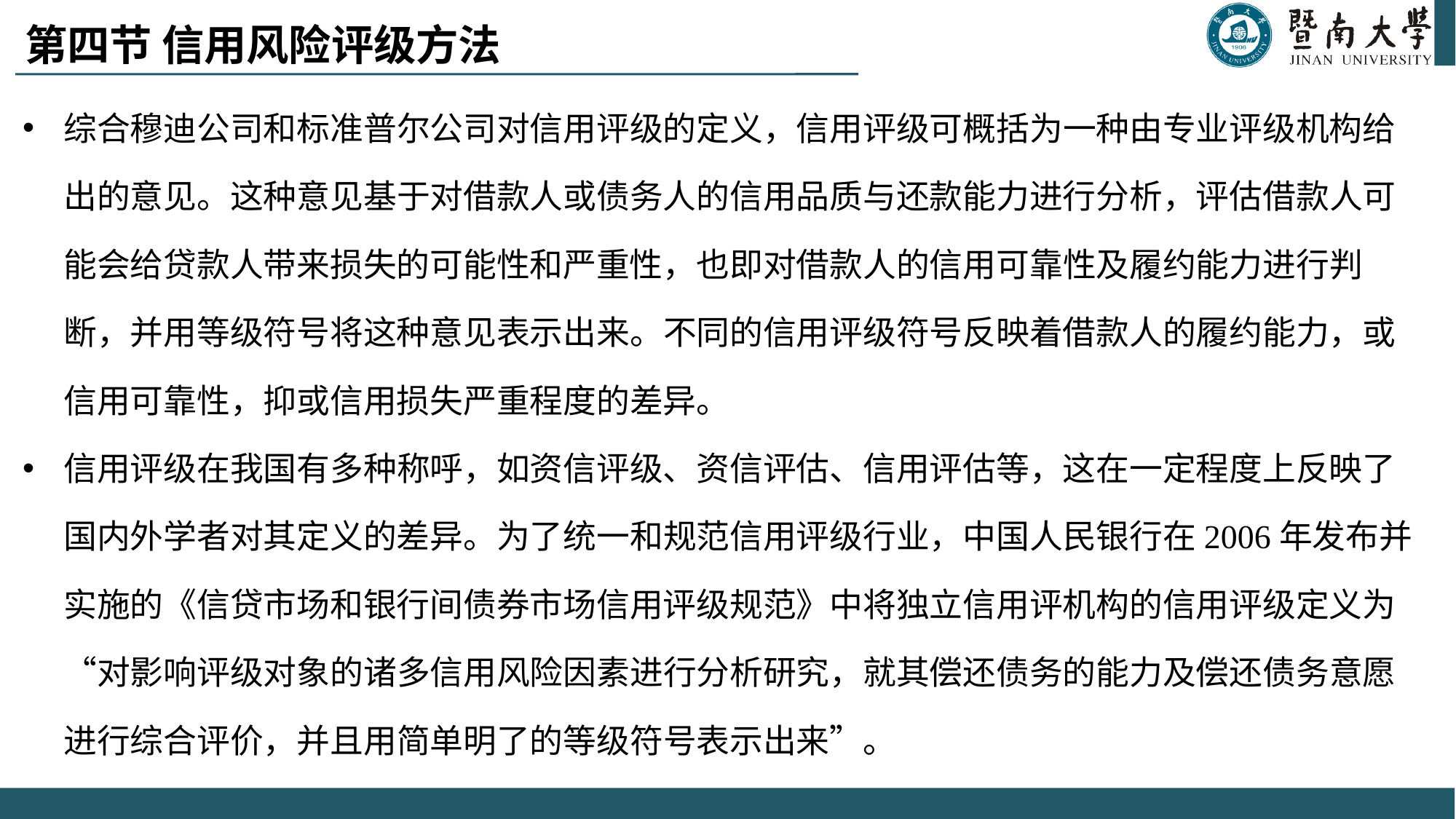

# 第四节 信用风险评级方法
综合穆迪公司和标准普尔公司对信用评级的定义，信用评级可概括为一种由专业评级机构给出的意见。这种意见基于对借款人或债务人的信用品质与还款能力进行分析，评估借款人可能会给贷款人带来损失的可能性和严重性，也即对借款人的信用可靠性及履约能力进行判断，并用等级符号将这种意见表示出来。不同的信用评级符号反映着借款人的履约能力，或信用可靠性，抑或信用损失严重程度的差异。
信用评级在我国有多种称呼，如资信评级、资信评估、信用评估等，这在一定程度上反映了国内外学者对其定义的差异。为了统一和规范信用评级行业，中国人民银行在2006年发布并实施的《信贷市场和银行间债券市场信用评级规范》中将独立信用评机构的信用评级定义为“对影响评级对象的诸多信用风险因素进行分析研究，就其偿还债务的能力及偿还债务意愿进行综合评价，并且用简单明了的等级符号表示出来”。